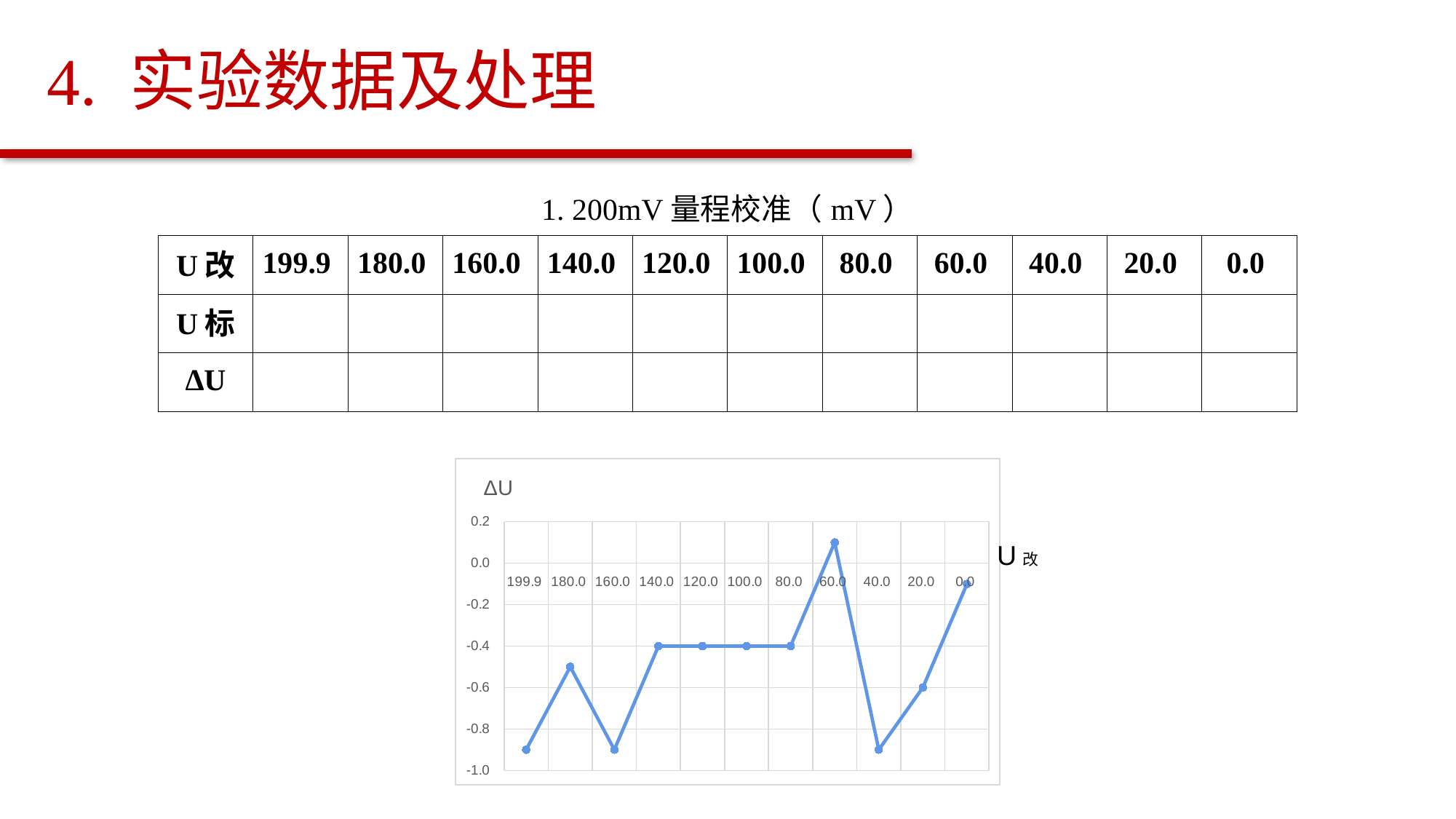

4. 实验数据及处理
| 1. 200mV量程校准（mV） |  |  |  |  |  |  |  |  |  |  |  |
| --- | --- | --- | --- | --- | --- | --- | --- | --- | --- | --- | --- |
| U改 | 199.9 | 180.0 | 160.0 | 140.0 | 120.0 | 100.0 | 80.0 | 60.0 | 40.0 | 20.0 | 0.0 |
| U标 |  |  |  |  |  |  |  |  |  |  |  |
| ∆U |  |  |  |  |  |  |  |  |  |  |  |

### Chart:

| Category | ∆U |
|---|---|
| 199.9 | -0.900000000000006 |
| 180 | -0.5 |
| 160 | -0.900000000000006 |
| 140 | -0.400000000000006 |
| 120 | -0.400000000000006 |
| 100 | -0.400000000000006 |
| 80 | -0.400000000000006 |
| 60 | 0.100000000000001 |
| 40 | -0.899999999999999 |
| 20 | -0.600000000000001 |
| 0 | -0.1 |
U改